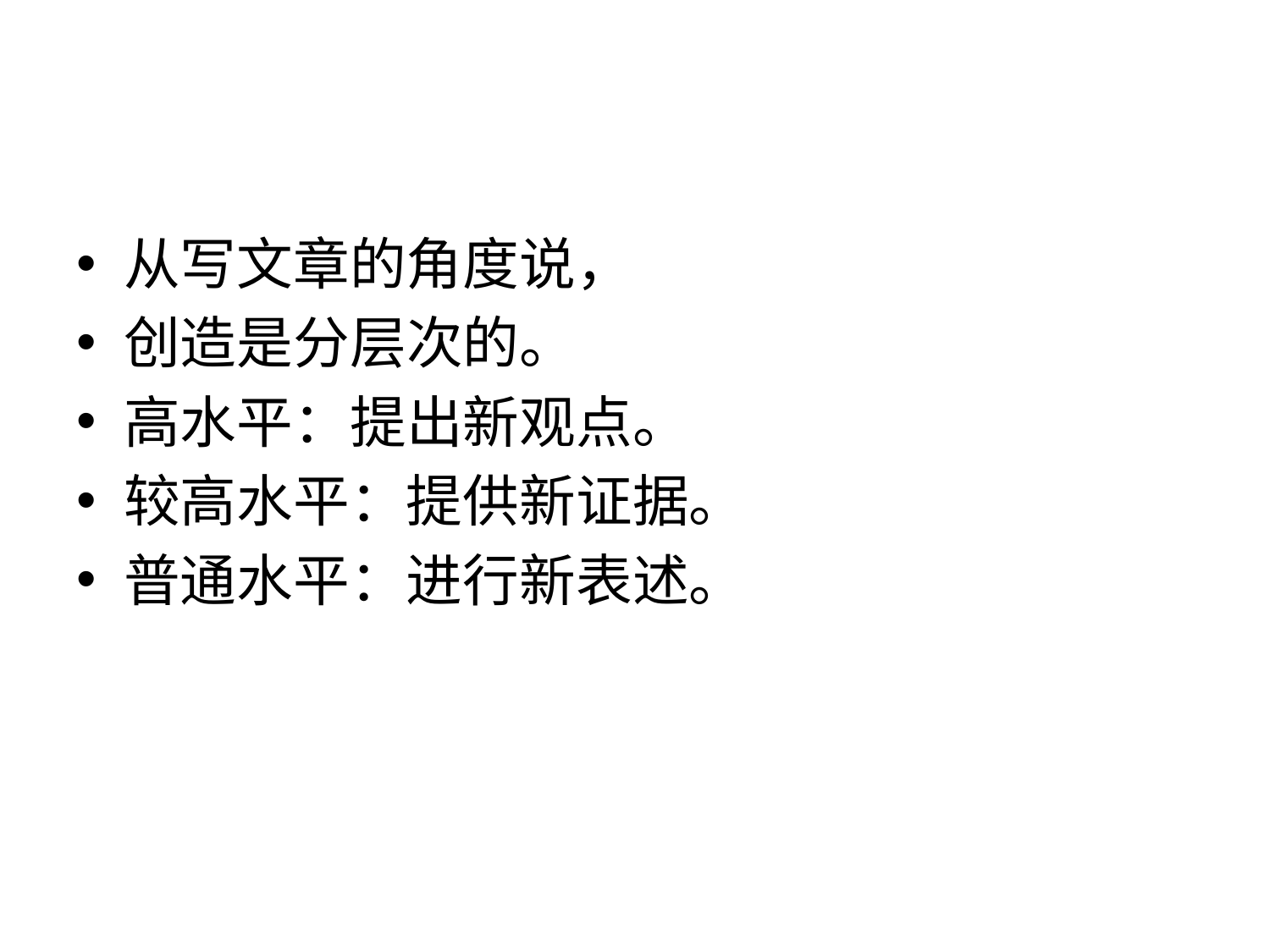

#
从写文章的角度说，
创造是分层次的。
高水平：提出新观点。
较高水平：提供新证据。
普通水平：进行新表述。